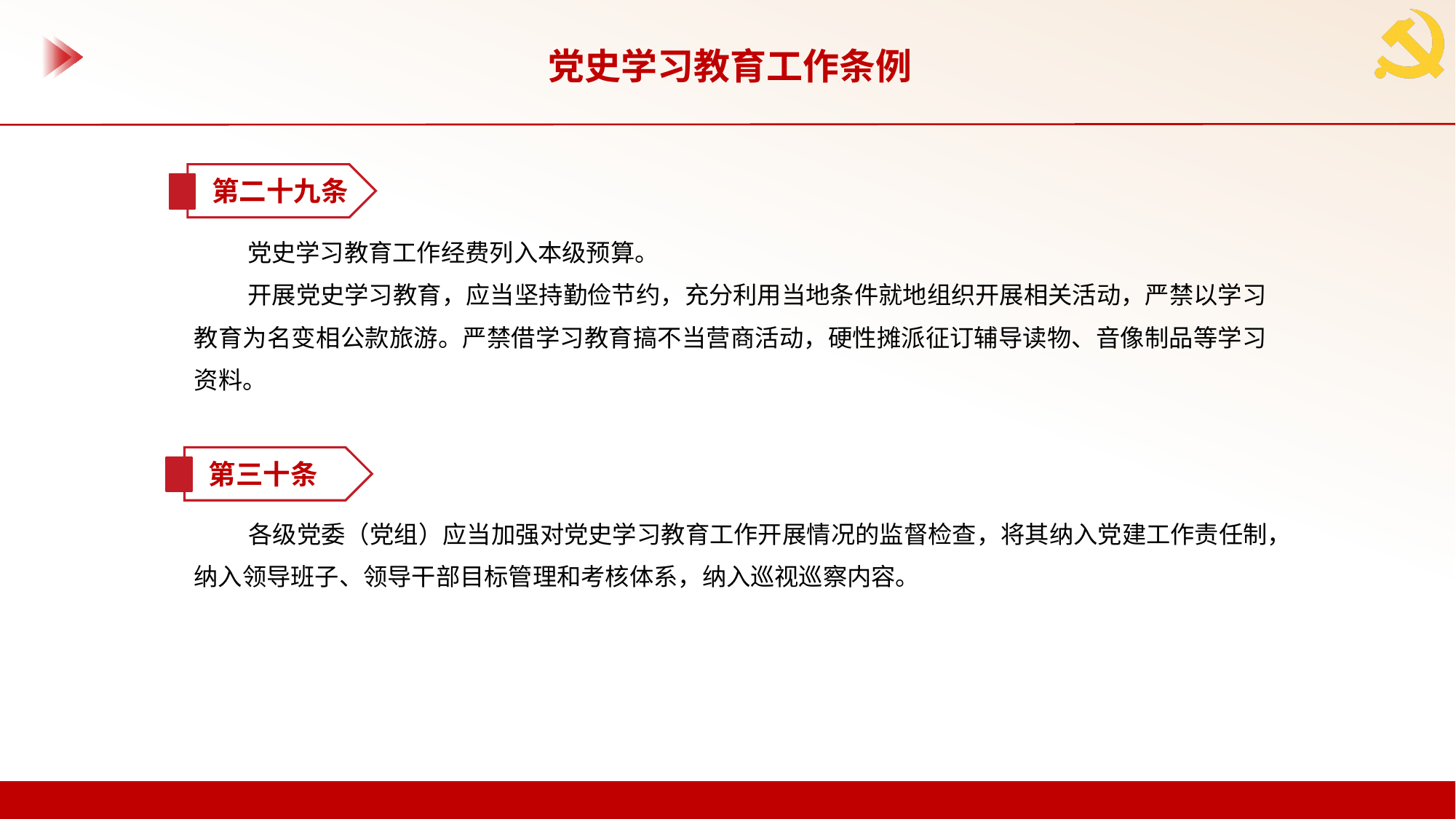

党史学习教育工作条例

第二十九条

党史学习教育工作经费列入本级预算。
开展党史学习教育，应当坚持勤俭节约，充分利用当地条件就地组织开展相关活动，严禁以学习教育为名变相公款旅游。严禁借学习教育搞不当营商活动，硬性摊派征订辅导读物、音像制品等学习资料。

第三十条

 各级党委（党组）应当加强对党史学习教育工作开展情况的监督检查，将其纳入党建工作责任制，纳入领导班子、领导干部目标管理和考核体系，纳入巡视巡察内容。